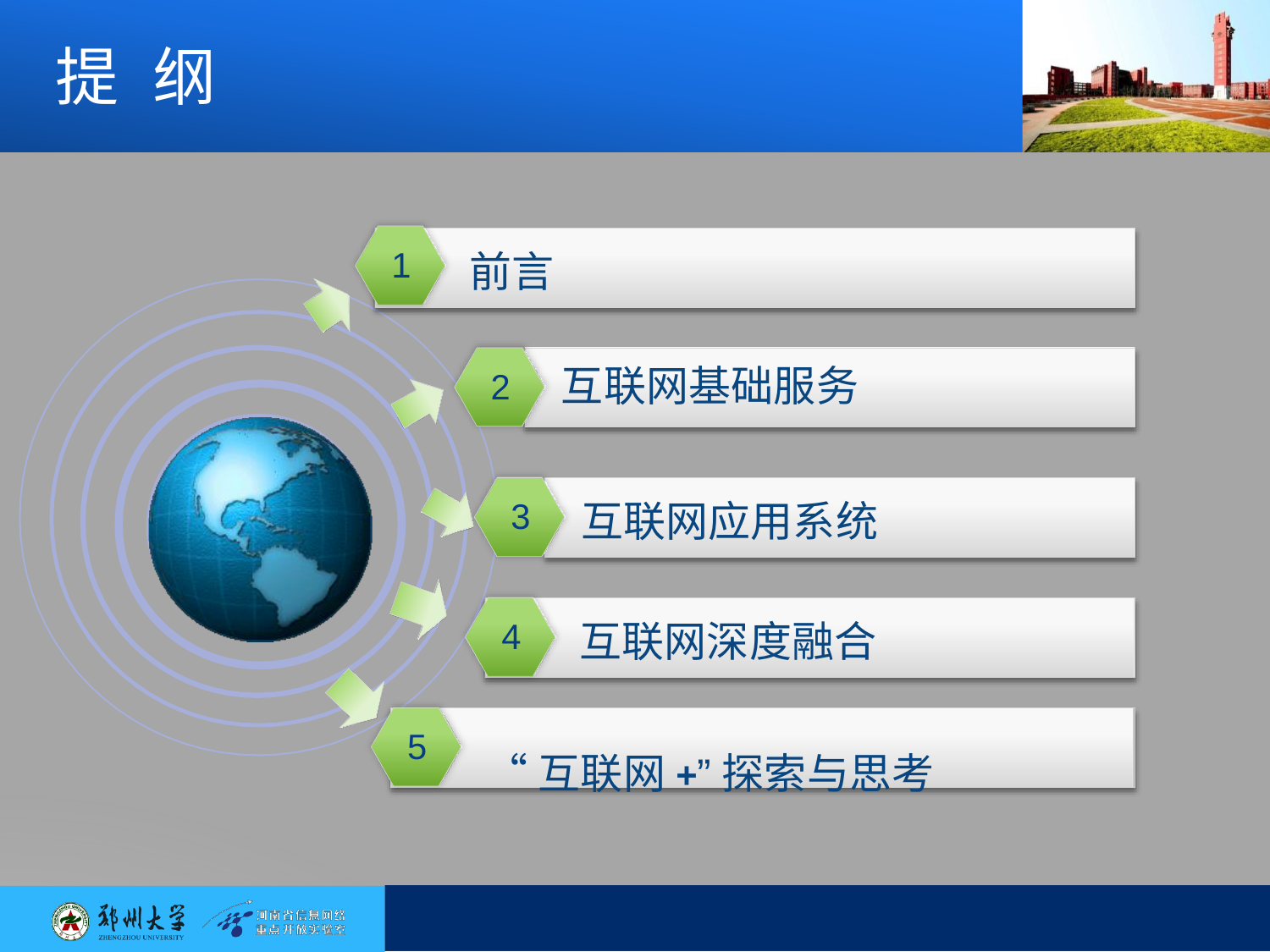

提	纲

1
前言

互联网基础服务
2

3
互联网应用系统

4
互联网深度融合

5
“互联网+”探索与思考